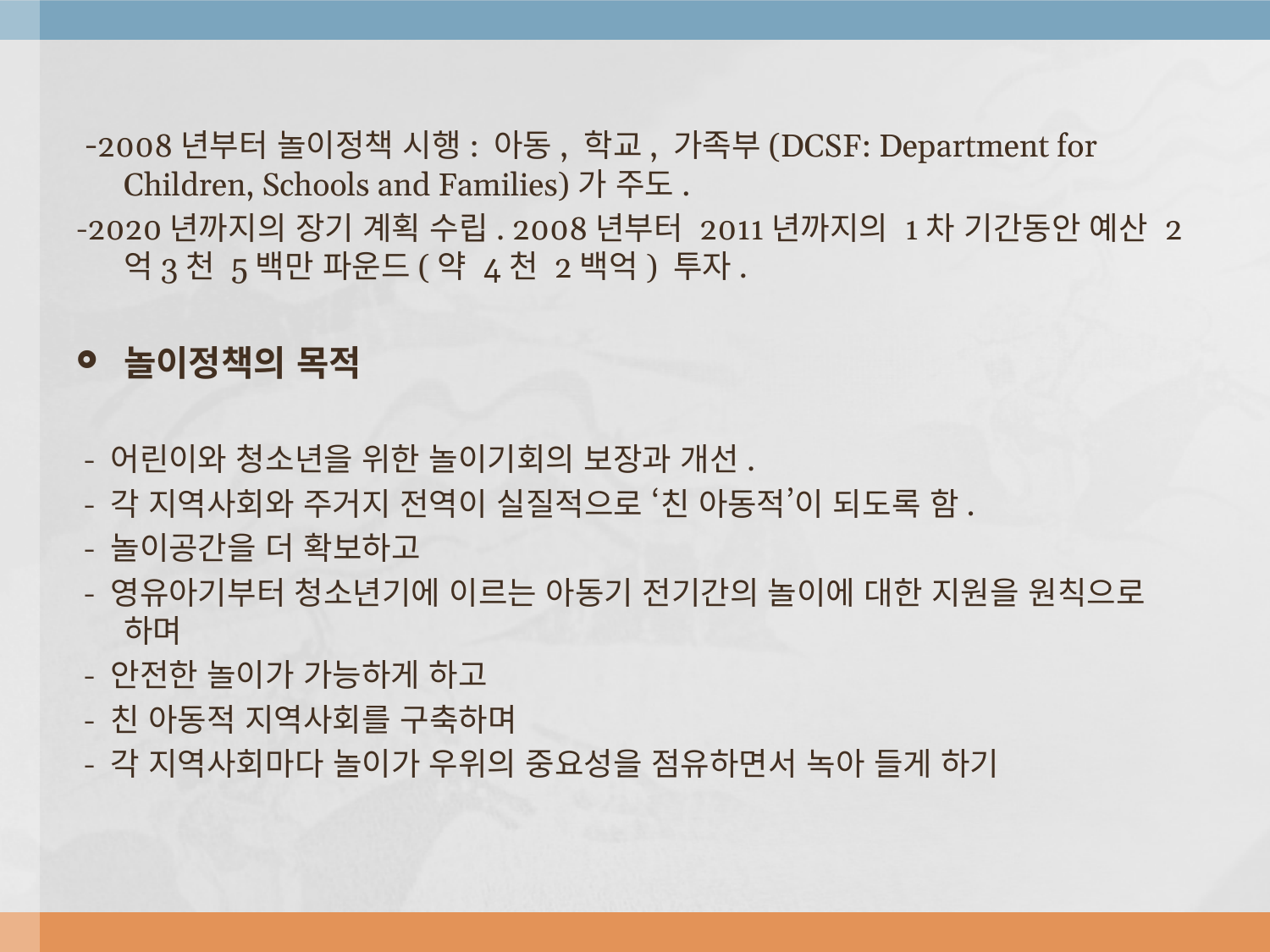

-2008년부터 놀이정책 시행: 아동, 학교, 가족부(DCSF: Department for Children, Schools and Families)가 주도.
-2020년까지의 장기 계획 수립. 2008년부터 2011년까지의 1차 기간동안 예산 2억3천 5백만 파운드(약 4천 2백억) 투자.

놀이정책의 목적

 - 어린이와 청소년을 위한 놀이기회의 보장과 개선.
 - 각 지역사회와 주거지 전역이 실질적으로 ‘친 아동적’이 되도록 함.
 - 놀이공간을 더 확보하고
 - 영유아기부터 청소년기에 이르는 아동기 전기간의 놀이에 대한 지원을 원칙으로 하며
 - 안전한 놀이가 가능하게 하고
 - 친 아동적 지역사회를 구축하며
 - 각 지역사회마다 놀이가 우위의 중요성을 점유하면서 녹아 들게 하기